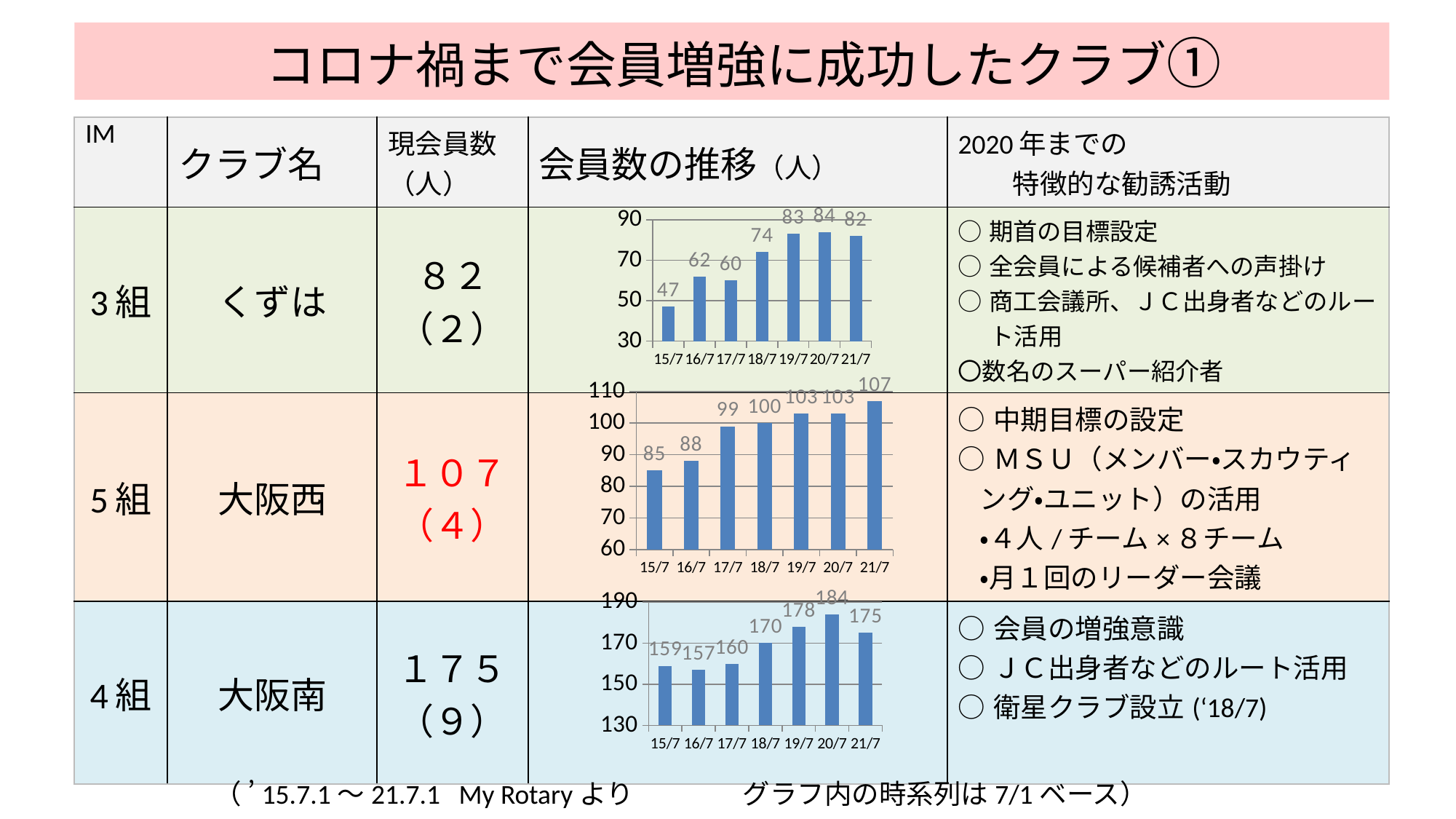

# コロナ禍まで会員増強に成功したクラブ①
| IM | クラブ名 | 現会員数（人） | 会員数の推移（人） | 2020年までの 　　特徴的な勧誘活動 |
| --- | --- | --- | --- | --- |
| 3組 | くずは | ８２ （２） |  | ○期首の目標設定 ○全会員による候補者への声掛け ○商工会議所、ＪＣ出身者などのルート活用 〇数名のスーパー紹介者 |
| 5組 | 大阪西 | １０７ （４） |  | ○中期目標の設定 ○ＭＳＵ（メンバー・スカウティング・ユニット）の活用 ・４人/チーム×８チーム ・月１回のリーダー会議 |
| 4組 | 大阪南 | １７５（９） |  | ○会員の増強意識 ○ＪＣ出身者などのルート活用 ○衛星クラブ設立(‘18/7) |

### Chart

| Category | 会員数 |
|---|---|
| 15/7 | 47.0 |
| 16/7 | 62.0 |
| 17/7 | 60.0 |
| 18/7 | 74.0 |
| 19/7 | 83.0 |
| 20/7 | 84.0 |
| 21/7 | 82.0 |

### Chart

| Category | 会員数 |
|---|---|
| 15/7 | 85.0 |
| 16/7 | 88.0 |
| 17/7 | 99.0 |
| 18/7 | 100.0 |
| 19/7 | 103.0 |
| 20/7 | 103.0 |
| 21/7 | 107.0 |

### Chart

| Category | 会員数 |
|---|---|
| 15/7 | 159.0 |
| 16/7 | 157.0 |
| 17/7 | 160.0 |
| 18/7 | 170.0 |
| 19/7 | 178.0 |
| 20/7 | 184.0 |
| 21/7 | 175.0 |
（ ’15.7.1～21.7.1   My Rotaryより　　　　グラフ内の時系列は7/1ベース）